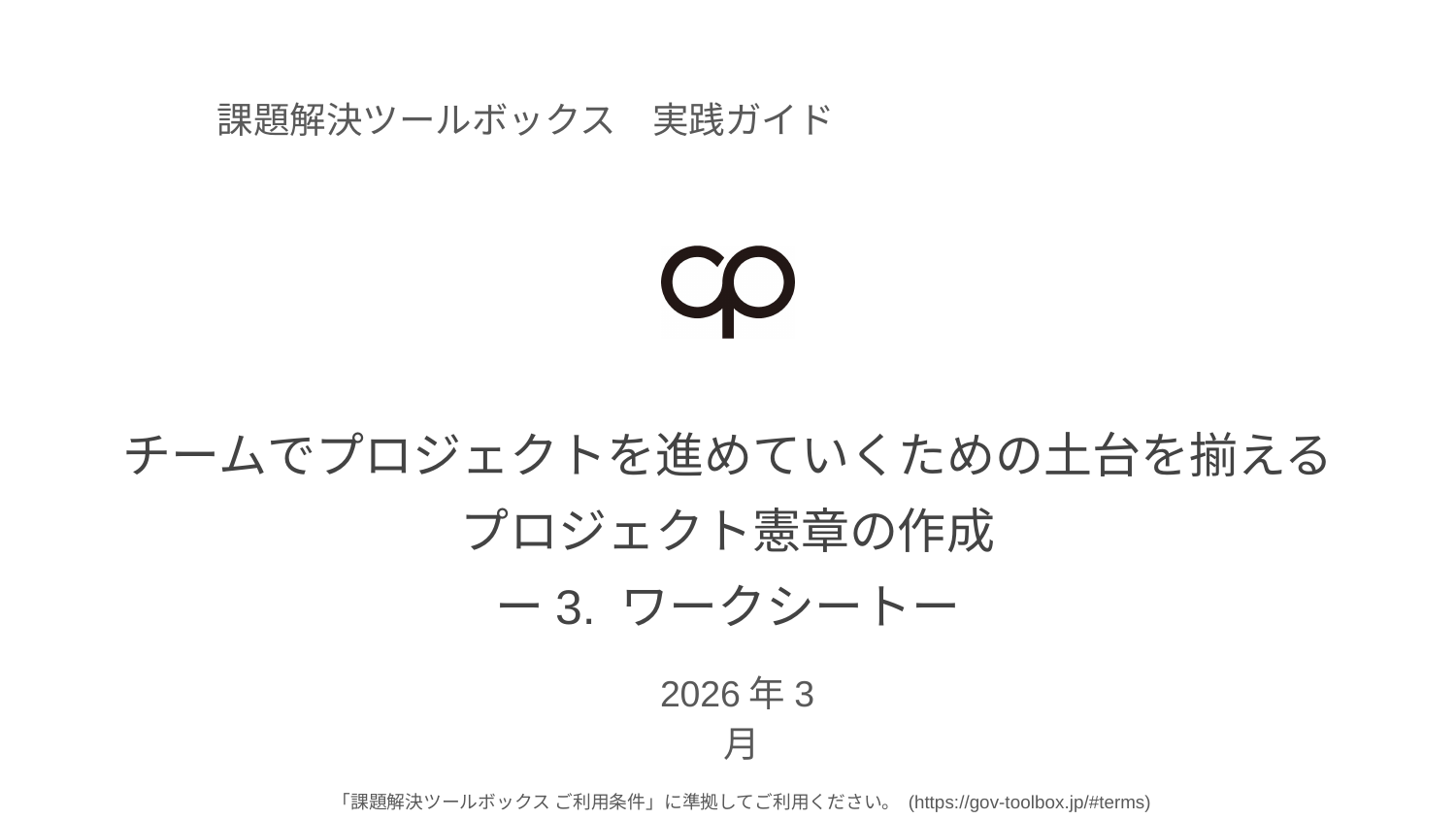

課題解決ツールボックス　実践ガイド
# チームでプロジェクトを進めていくための土台を揃える
プロジェクト憲章の作成
ー3. ワークシートー
2026年3月
「課題解決ツールボックス ご利用条件」に準拠してご利用ください。 (https://gov-toolbox.jp/#terms)